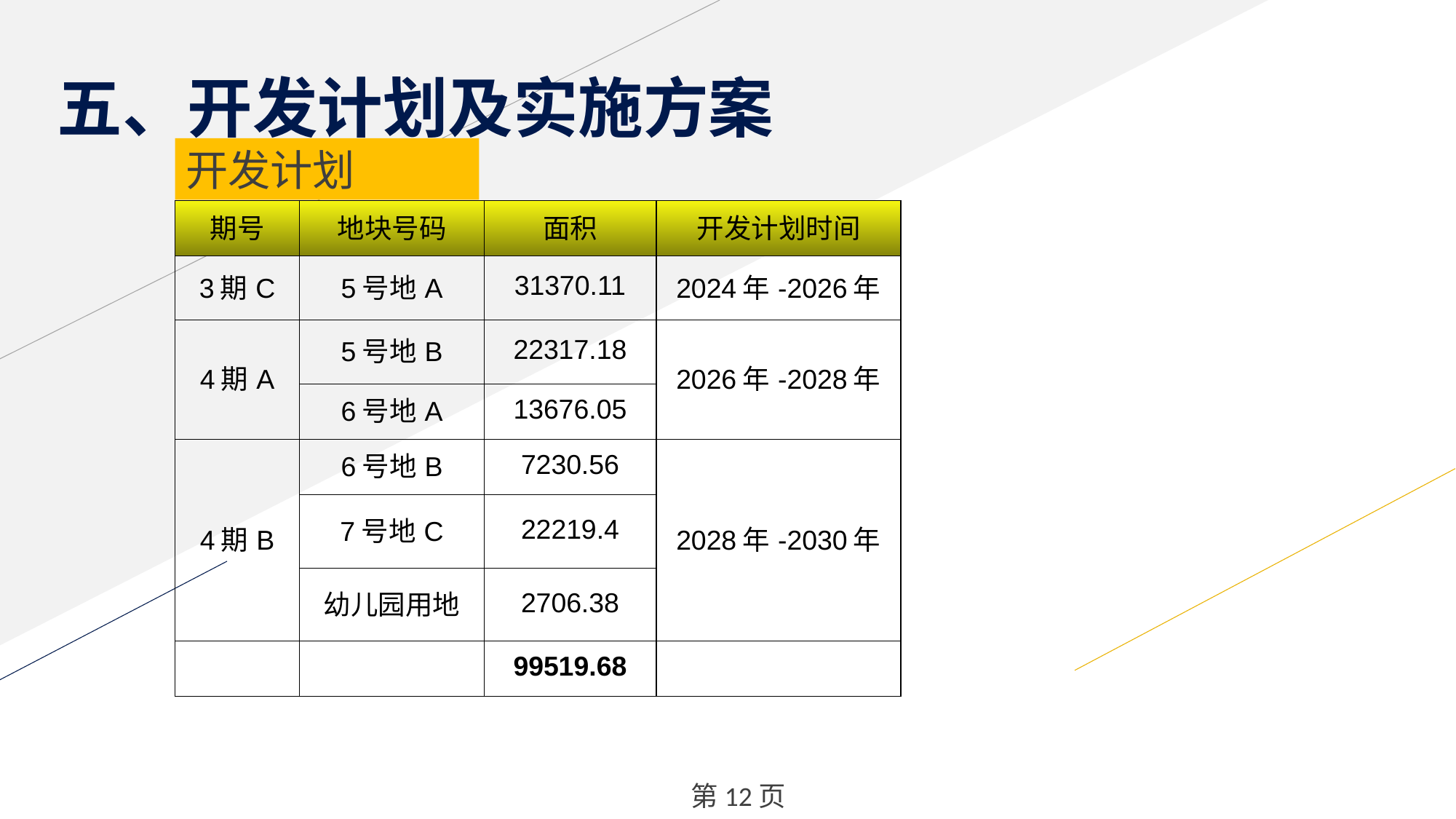

# 五、开发计划及实施方案
开发计划
| 期号 | 地块号码 | 面积 | 开发计划时间 |
| --- | --- | --- | --- |
| 3期C | 5号地A | 31370.11 | 2024年-2026年 |
| 4期A | 5号地B | 22317.18 | 2026年-2028年 |
|  | 6号地A | 13676.05 |  |
| 4期B | 6号地B | 7230.56 | 2028年-2030年 |
|  | 7号地C | 22219.4 |  |
|  | 幼儿园用地 | 2706.38 |  |
|  |  | 99519.68 |  |
                  第12页